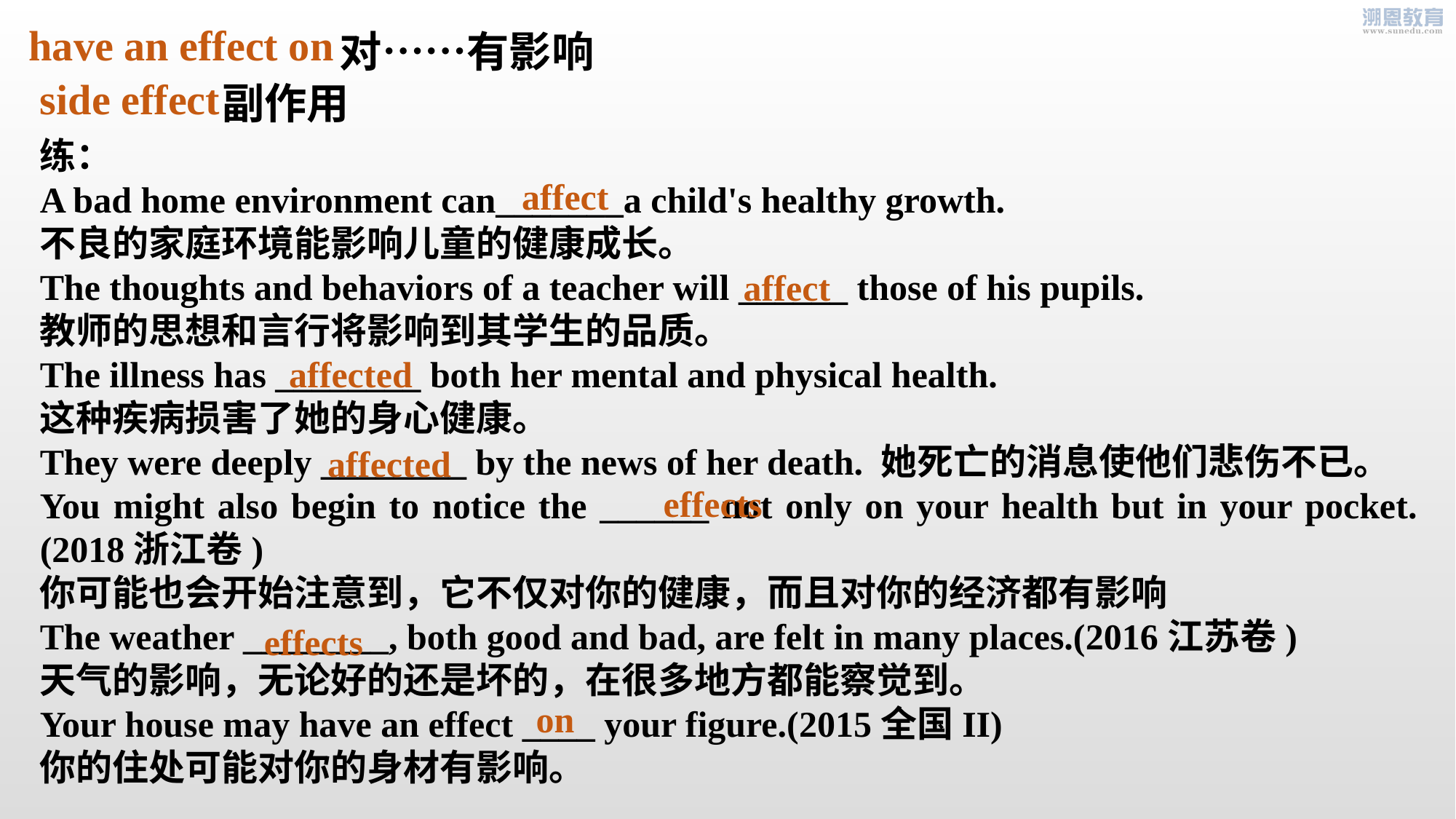

对……有影响
                   副作用
have an effect on
side effect
练：
A bad home environment can_______a child's healthy growth.
不良的家庭环境能影响儿童的健康成长。
The thoughts and behaviors of a teacher will ______ those of his pupils.
教师的思想和言行将影响到其学生的品质。
The illness has ________ both her mental and physical health.
这种疾病损害了她的身心健康。
They were deeply ________ by the news of her death. 她死亡的消息使他们悲伤不已。
You might also begin to notice the ______ not only on your health but in your pocket.(2018浙江卷)
你可能也会开始注意到，它不仅对你的健康，而且对你的经济都有影响
The weather ________, both good and bad, are felt in many places.(2016江苏卷)
天气的影响，无论好的还是坏的，在很多地方都能察觉到。
Your house may have an effect ____ your figure.(2015全国II)
你的住处可能对你的身材有影响。

affect
affect
affected
affected
effects
effects
on